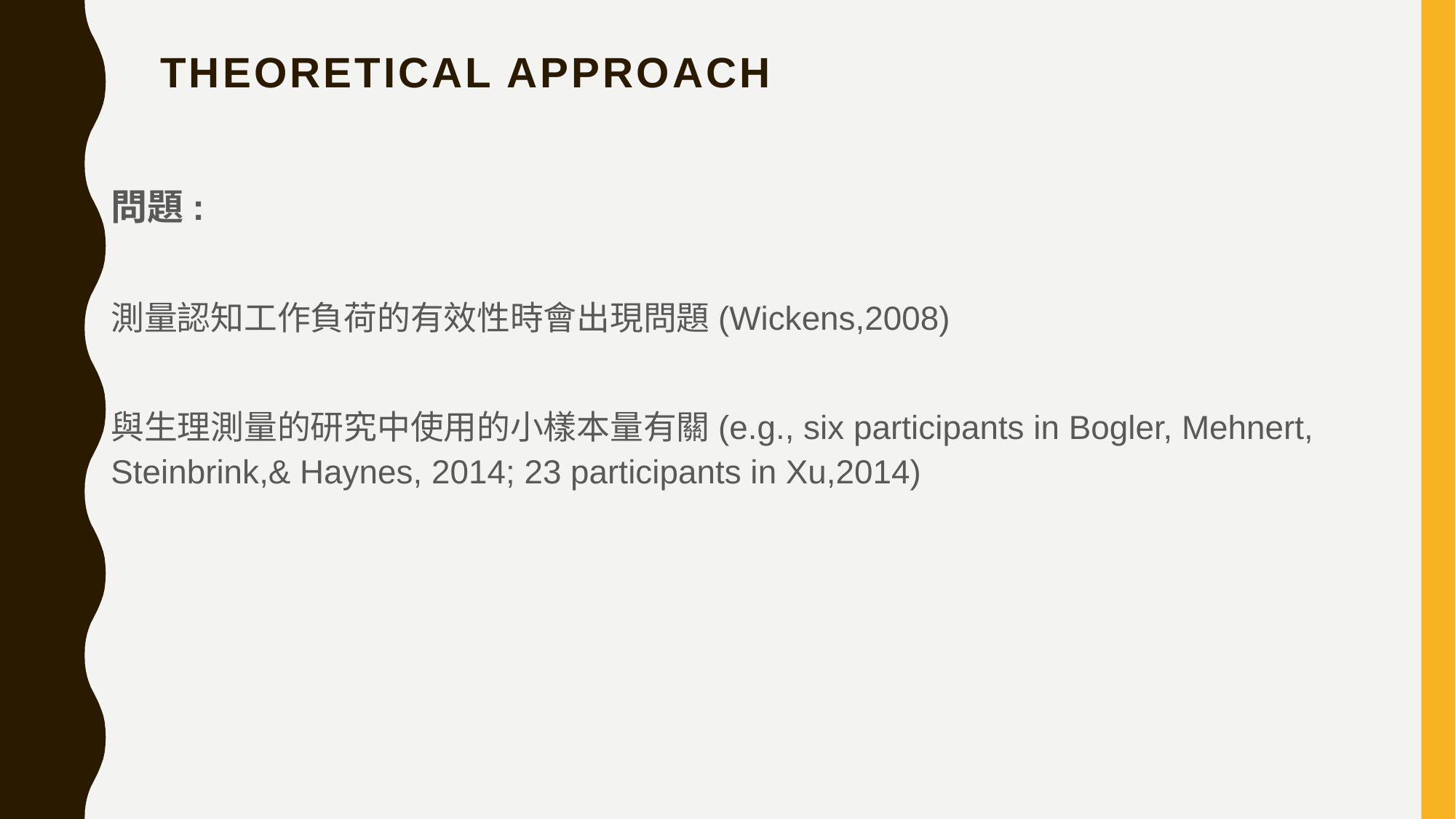

# Theoretical Approach
問題:

測量認知工作負荷的有效性時會出現問題(Wickens,2008)

與生理測量的研究中使用的小樣本量有關(e.g., six participants in Bogler, Mehnert, Steinbrink,& Haynes, 2014; 23 participants in Xu,2014)